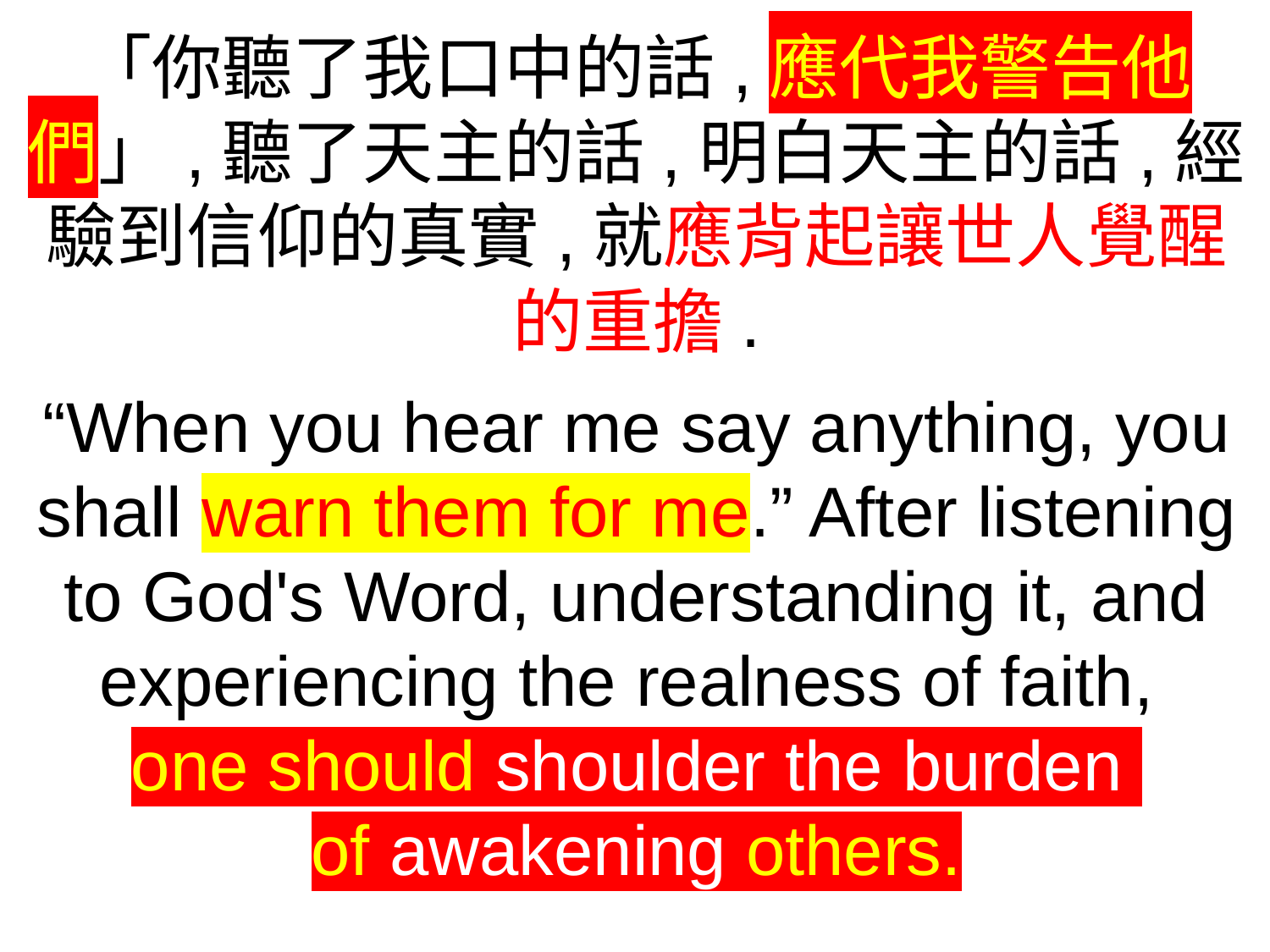

「你聽了我口中的話,應代我警告他們」,聽了天主的話,明白天主的話,經驗到信仰的真實,就應背起讓世人覺醒的重擔.
“When you hear me say anything, you shall warn them for me.” After listening to God's Word, understanding it, and experiencing the realness of faith,
one should shoulder the burden
of awakening others.